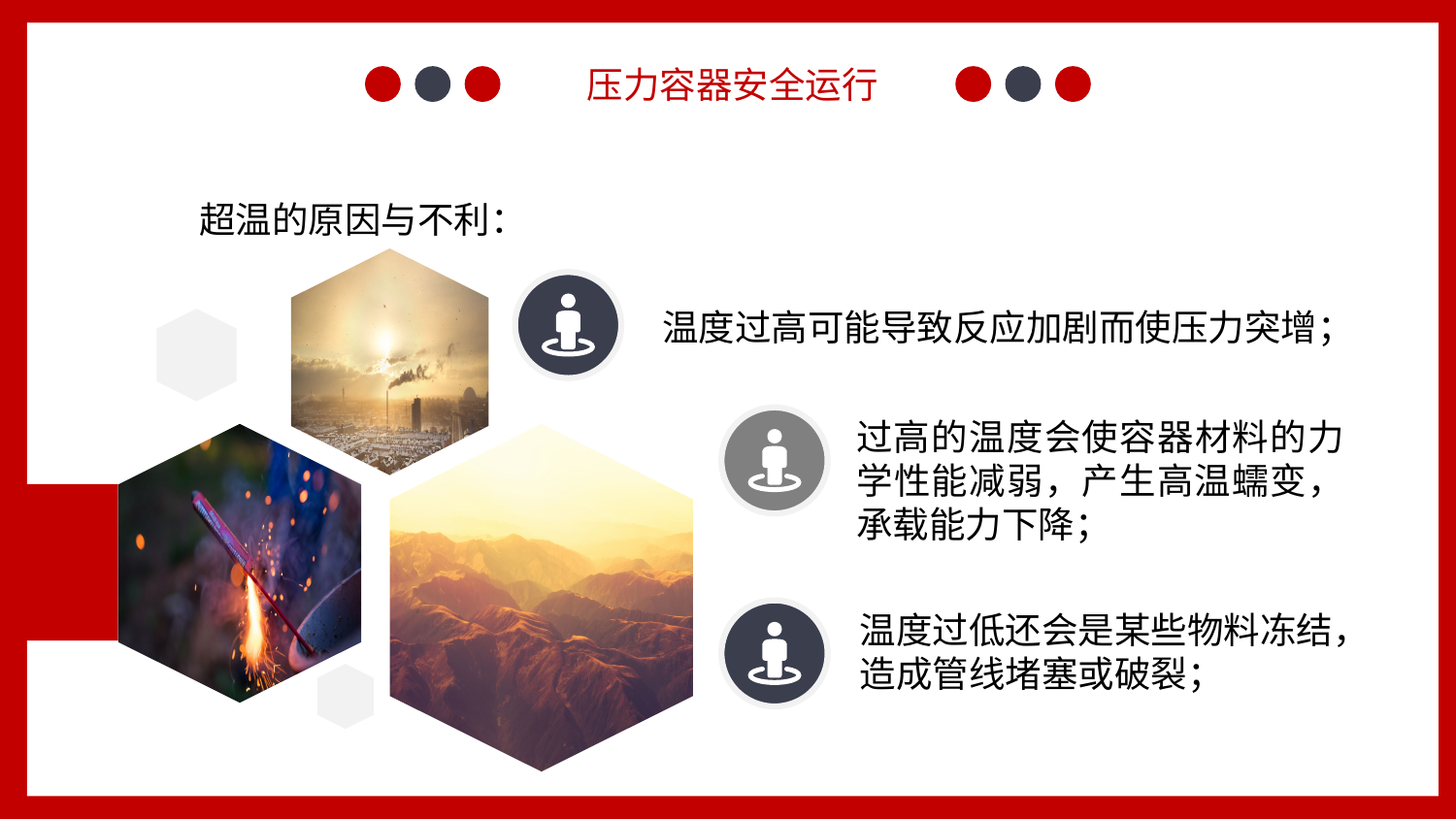

压力容器安全运行

超温的原因与不利：

温度过高可能导致反应加剧而使压力突增；
过高的温度会使容器材料的力学性能减弱，产生高温蠕变，承载能力下降；
温度过低还会是某些物料冻结，造成管线堵塞或破裂；